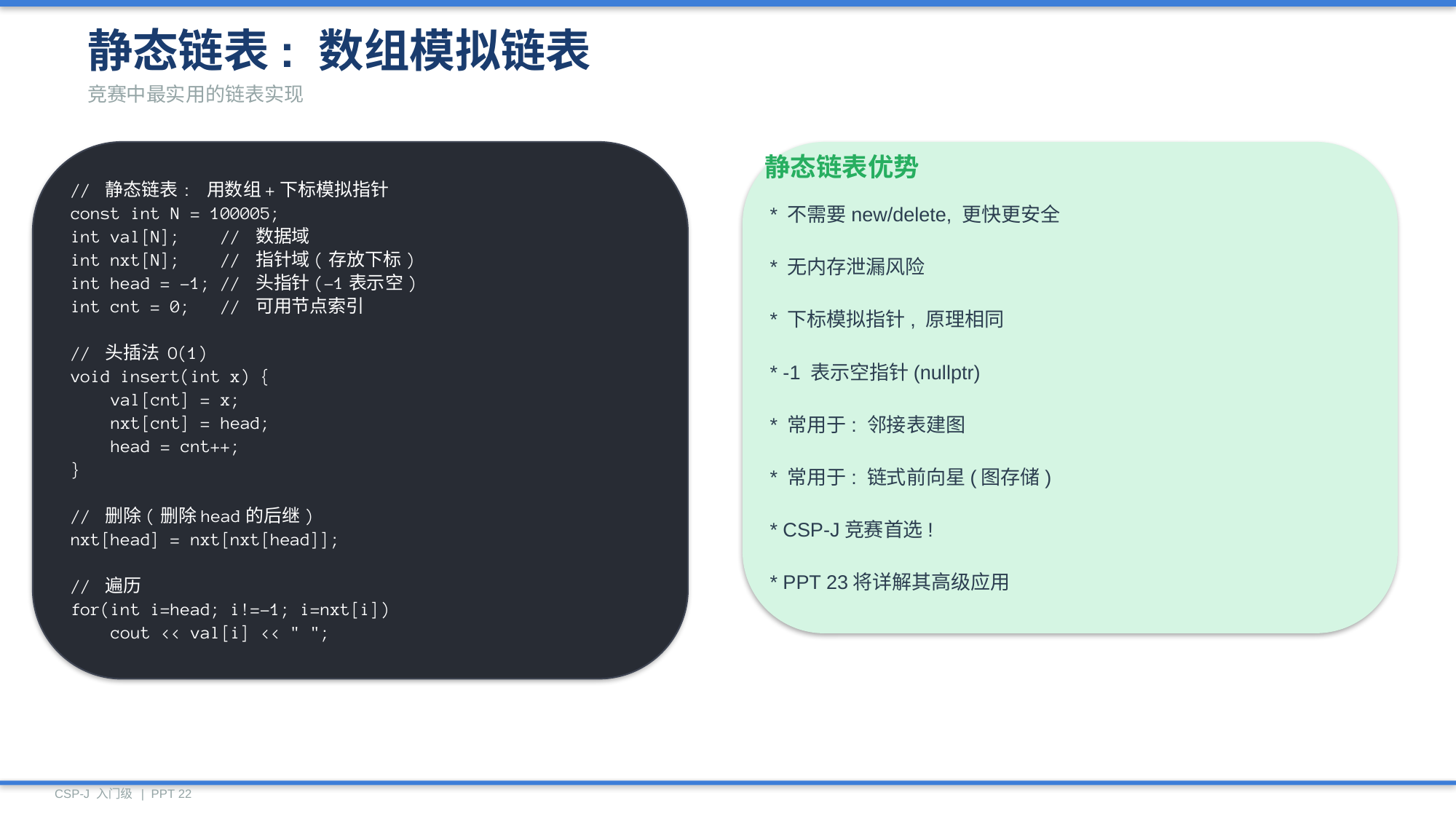

静态链表: 数组模拟链表
竞赛中最实用的链表实现
// 静态链表: 用数组+下标模拟指针
const int N = 100005;
int val[N];    // 数据域
int nxt[N];    // 指针域(存放下标)
int head = -1; // 头指针(-1表示空)
int cnt = 0;   // 可用节点索引

// 头插法 O(1)
void insert(int x) {
    val[cnt] = x;
    nxt[cnt] = head;
    head = cnt++;
}

// 删除(删除head的后继)
nxt[head] = nxt[nxt[head]];

// 遍历
for(int i=head; i!=-1; i=nxt[i])
    cout << val[i] << " ";

静态链表优势
* 不需要new/delete, 更快更安全
* 无内存泄漏风险
* 下标模拟指针, 原理相同
* -1 表示空指针(nullptr)
* 常用于: 邻接表建图
* 常用于: 链式前向星(图存储)
* CSP-J竞赛首选!
* PPT 23将详解其高级应用

CSP-J 入门级  |  PPT 22